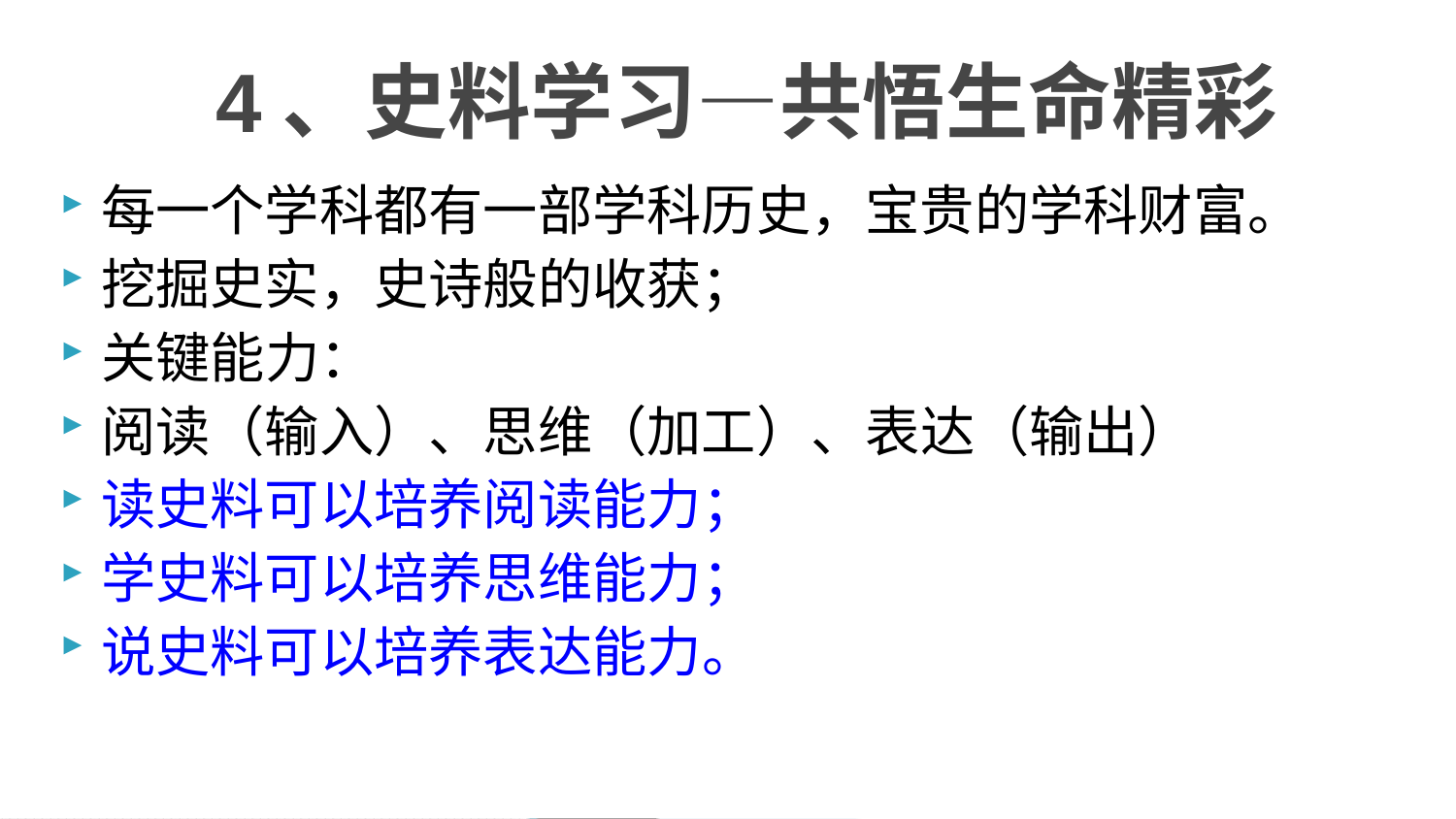

# 4、史料学习—共悟生命精彩
每一个学科都有一部学科历史，宝贵的学科财富。
挖掘史实，史诗般的收获；
关键能力：
阅读（输入）、思维（加工）、表达（输出）
读史料可以培养阅读能力；
学史料可以培养思维能力；
说史料可以培养表达能力。